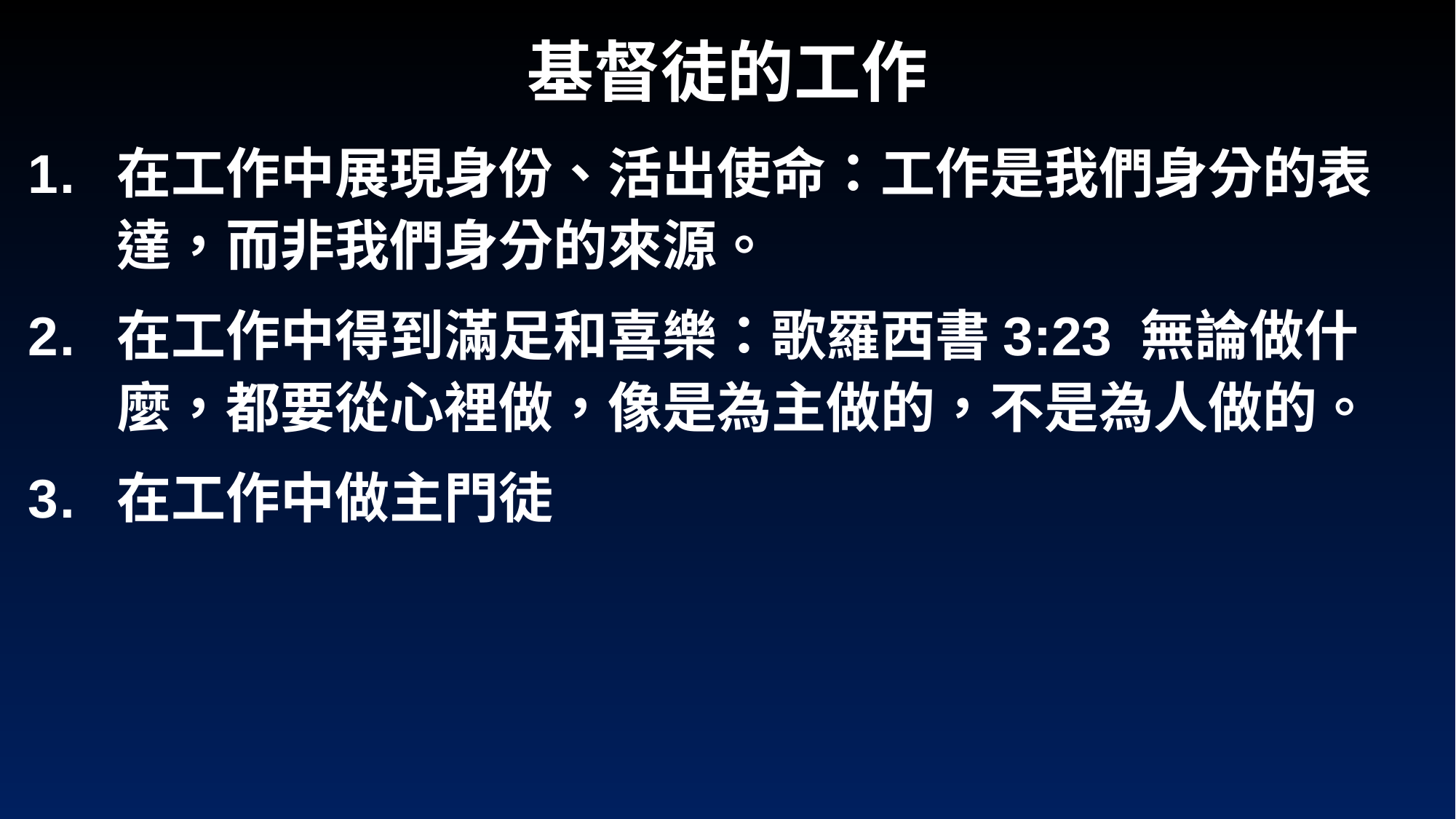

# 基督徒的工作
在工作中展現身份、活出使命：工作是我們身分的表達，而非我們身分的來源。
在工作中得到滿足和喜樂：歌羅西書3:23 無論做什麼，都要從心裡做，像是為主做的，不是為人做的。
在工作中做主門徒